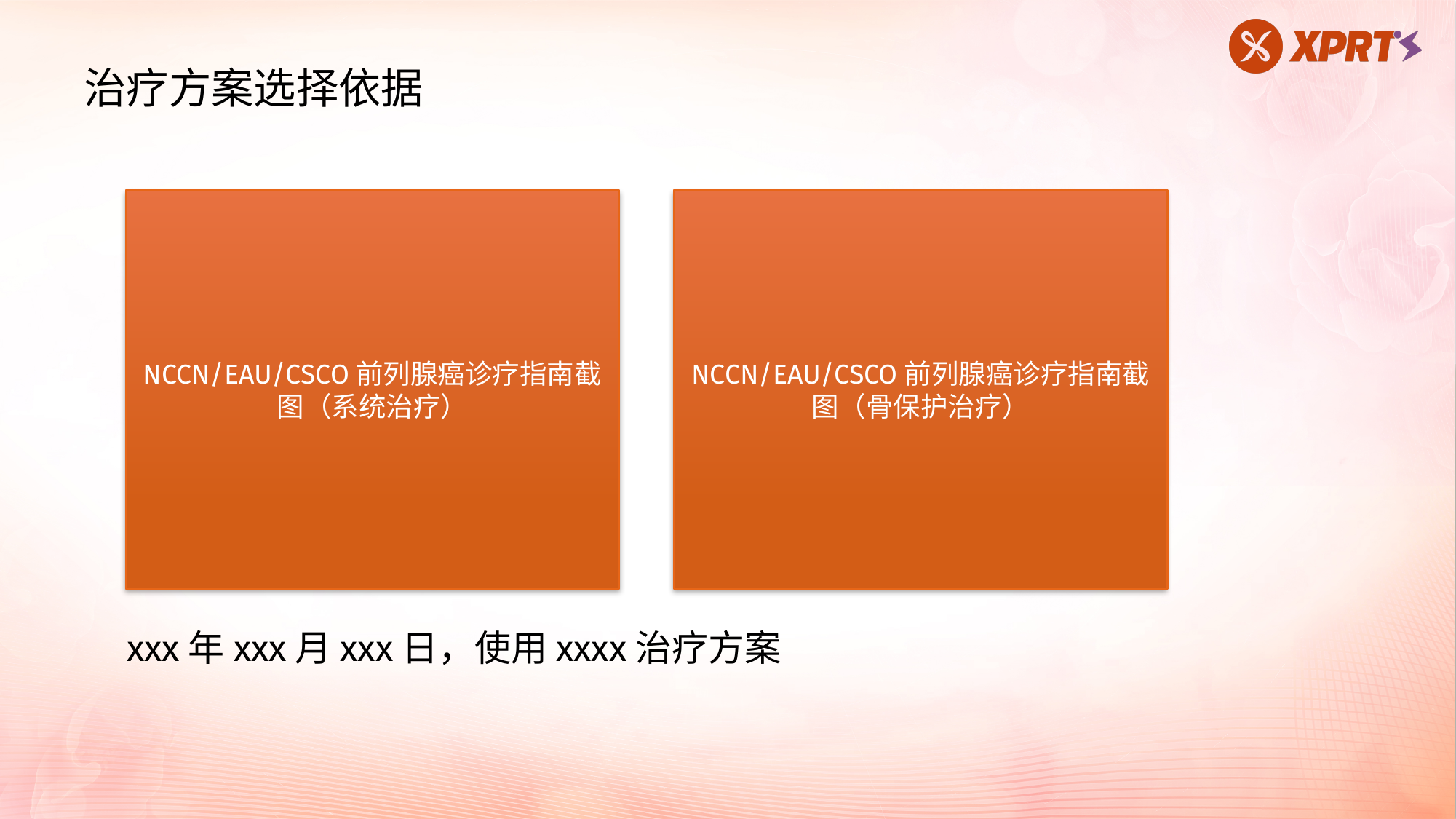

治疗方案选择依据
NCCN/EAU/CSCO前列腺癌诊疗指南截图（系统治疗）
NCCN/EAU/CSCO前列腺癌诊疗指南截图（骨保护治疗）
xxx年xxx月xxx日，使用xxxx治疗方案